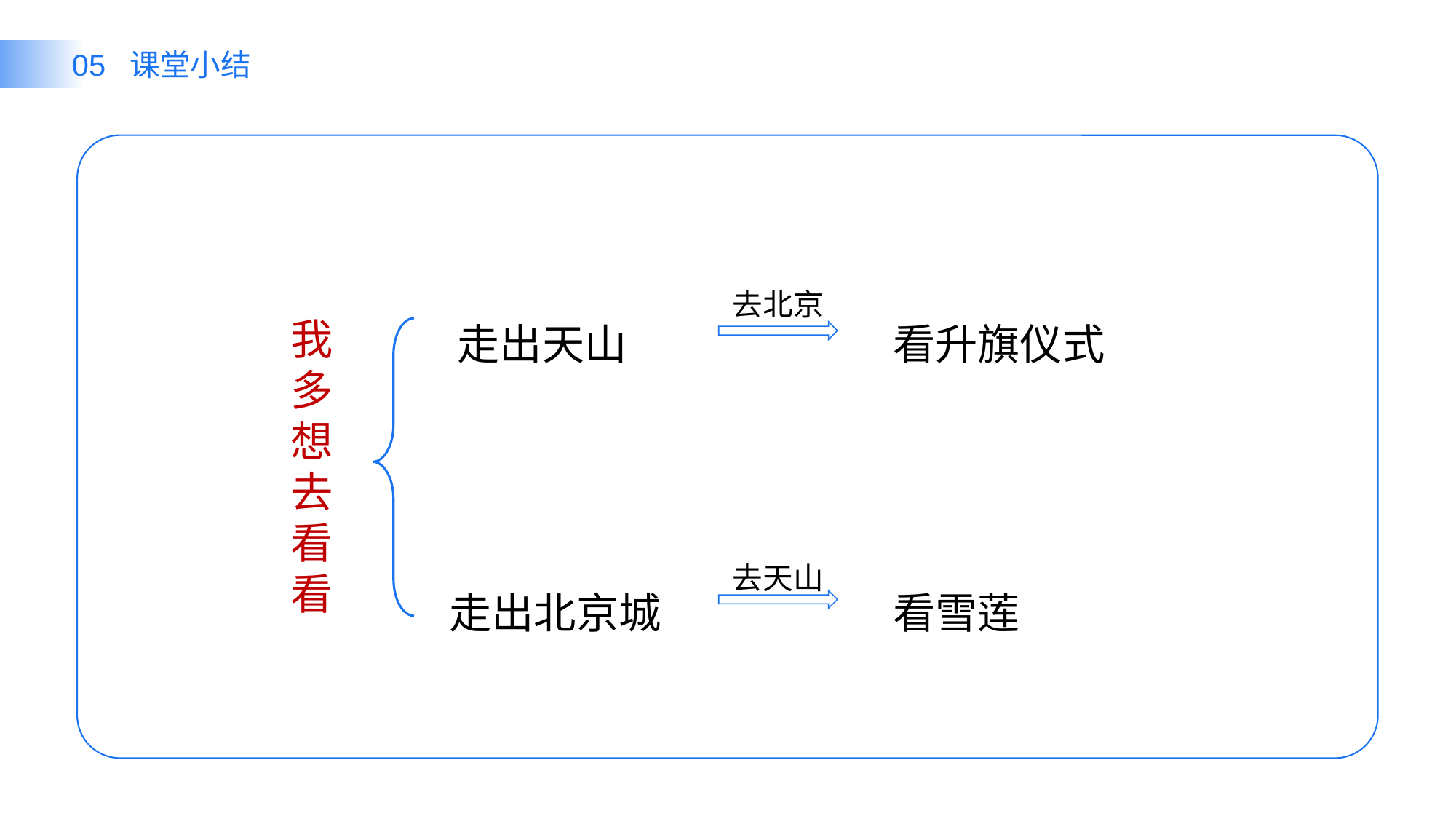

05  课堂小结

去北京
走出天山
看升旗仪式

我
多
想
去
看
看

去天山
走出北京城
看雪莲